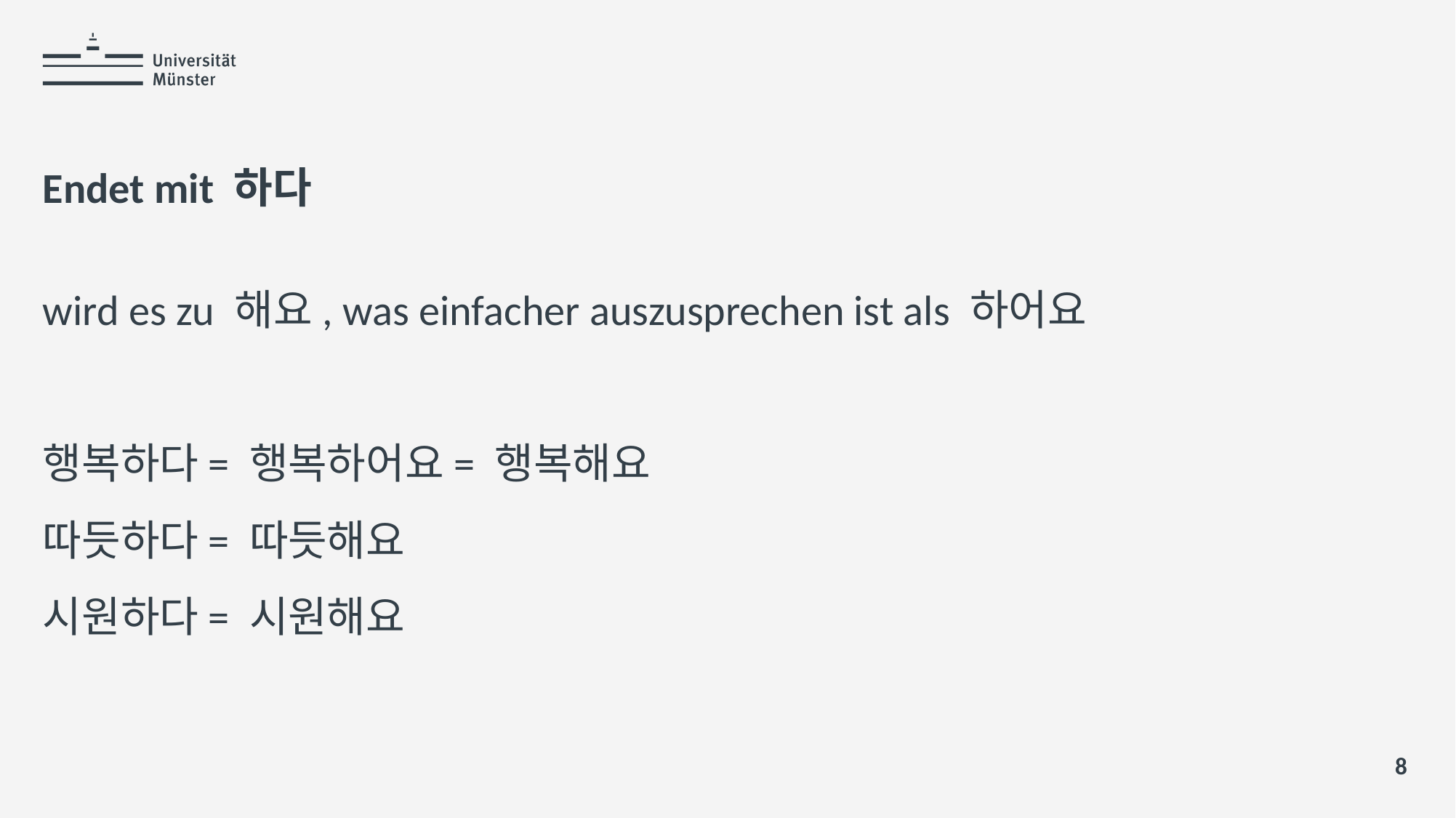

# Endet mit 하다
wird es zu 해요, was einfacher auszusprechen ist als 하어요

행복하다= 행복하어요= 행복해요
따듯하다= 따듯해요
시원하다= 시원해요

8